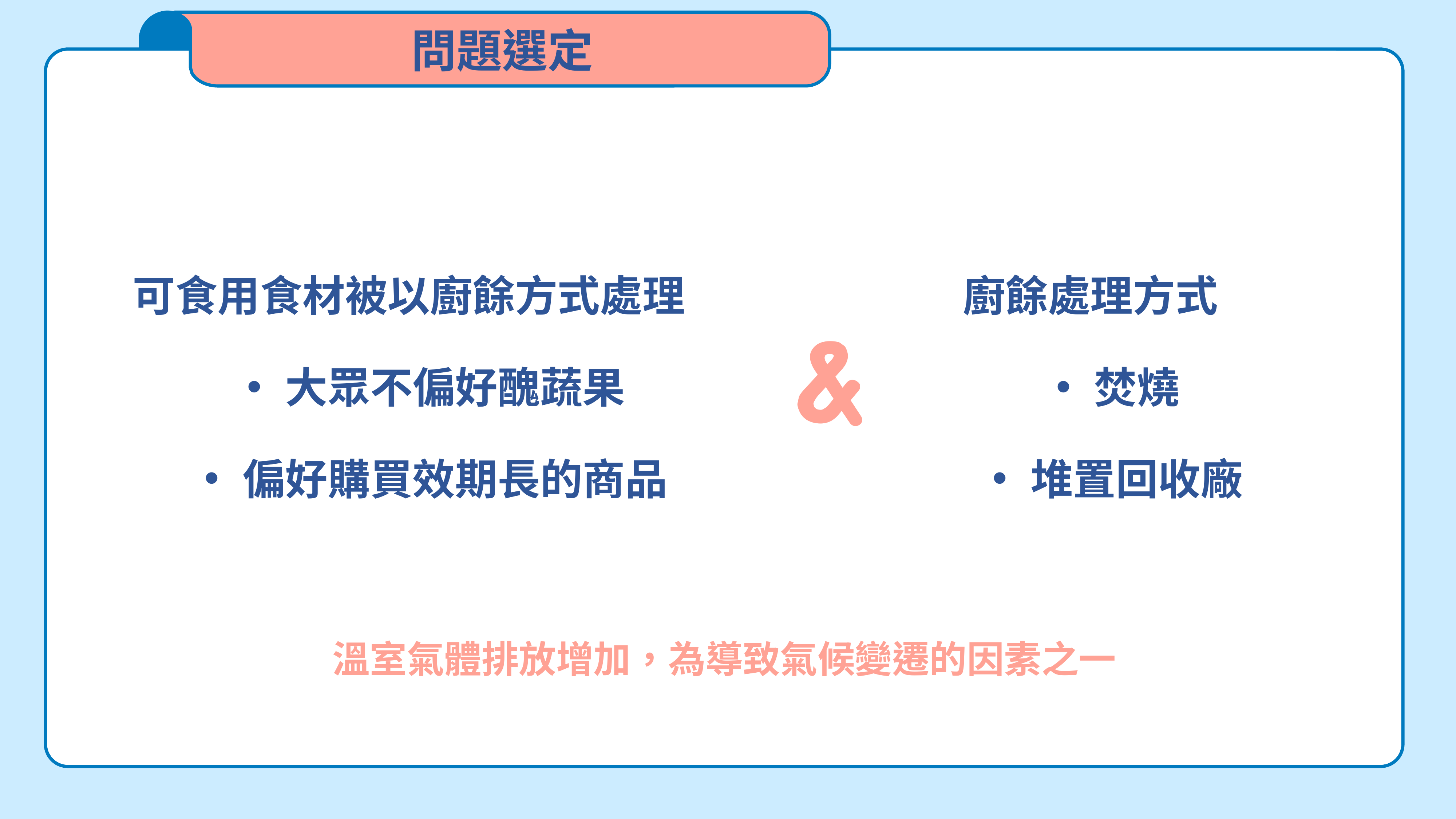

問題選定

可食用食材被以廚餘方式處理
大眾不偏好醜蔬果
偏好購買效期長的商品
廚餘處理方式
焚燒
堆置回收廠
&
溫室氣體排放增加，為導致氣候變遷的因素之一